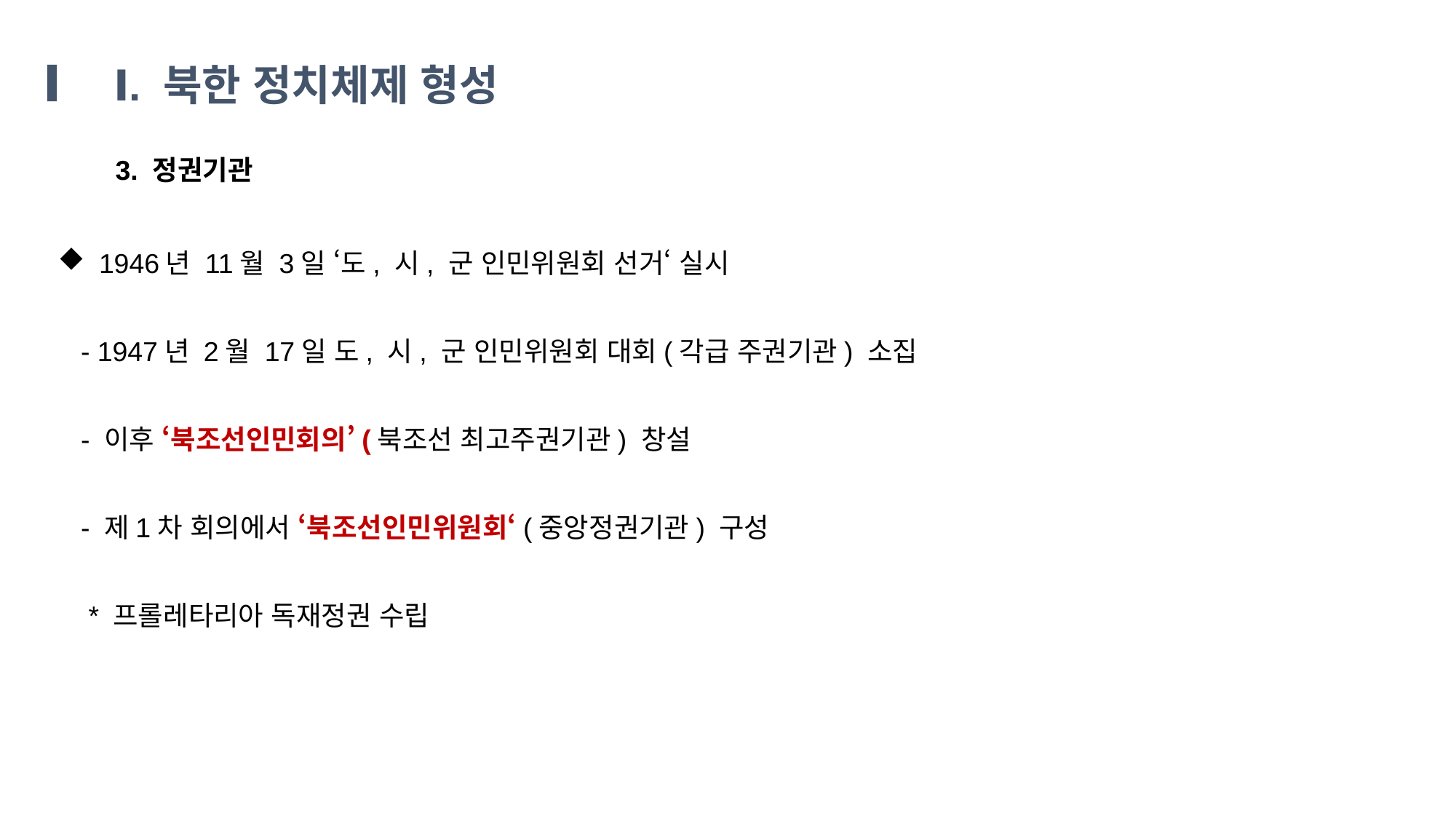

Ⅰ. 북한 정치체제 형성

3. 정권기관
1946년 11월 3일 ‘도, 시, 군 인민위원회 선거‘ 실시
   - 1947년 2월 17일 도, 시, 군 인민위원회 대회(각급 주권기관) 소집
   - 이후 ‘북조선인민회의’(북조선 최고주권기관) 창설
   - 제1차 회의에서 ‘북조선인민위원회‘(중앙정권기관) 구성
    * 프롤레타리아 독재정권 수립